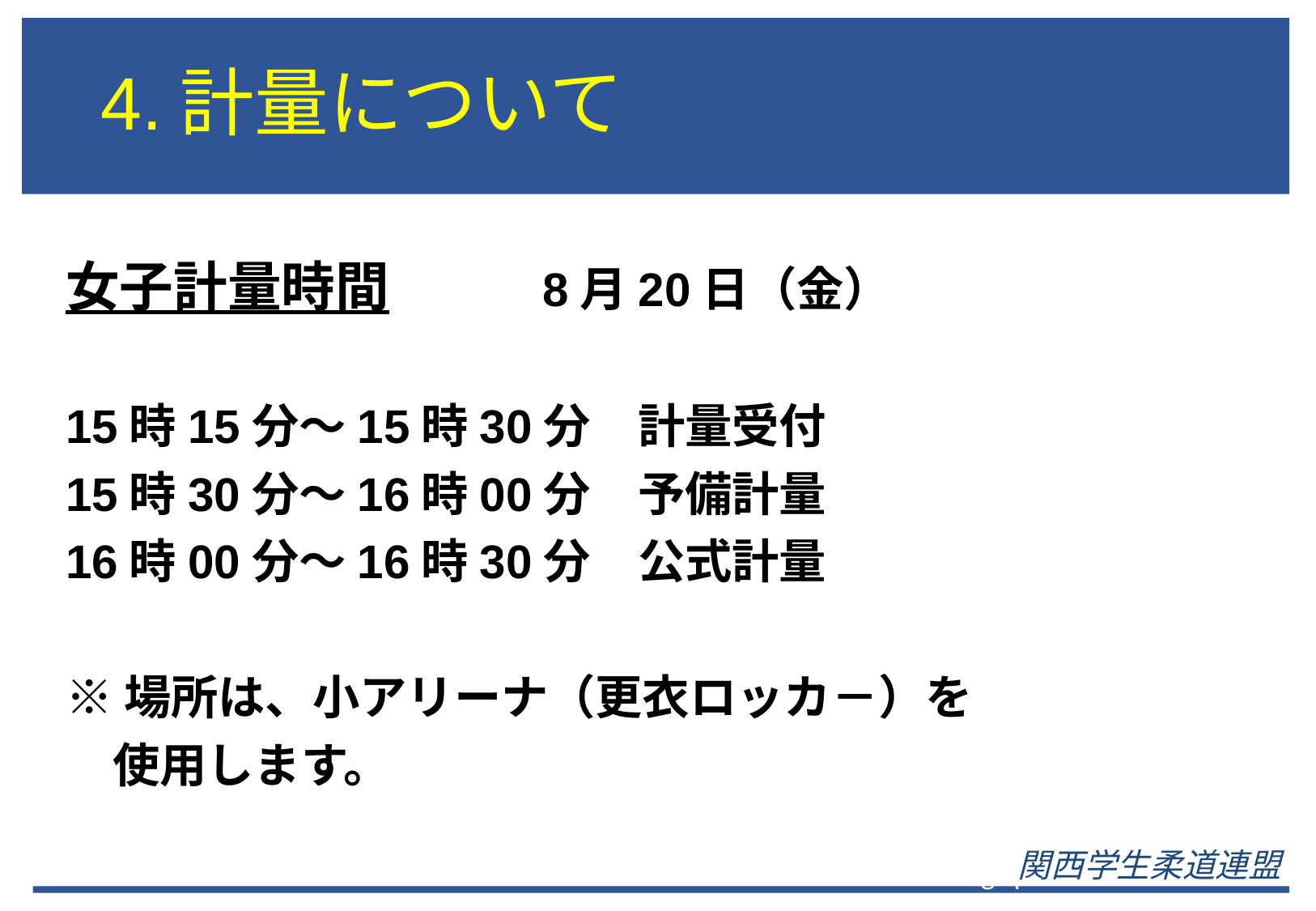

# 4.計量について

女子計量時間　　　8月20日（金）

15時15分～15時30分　計量受付
15時30分～16時00分　予備計量
16時00分～16時30分　公式計量

※場所は、小アリーナ（更衣ロッカ－）を
　使用します。

関西学生柔道連盟